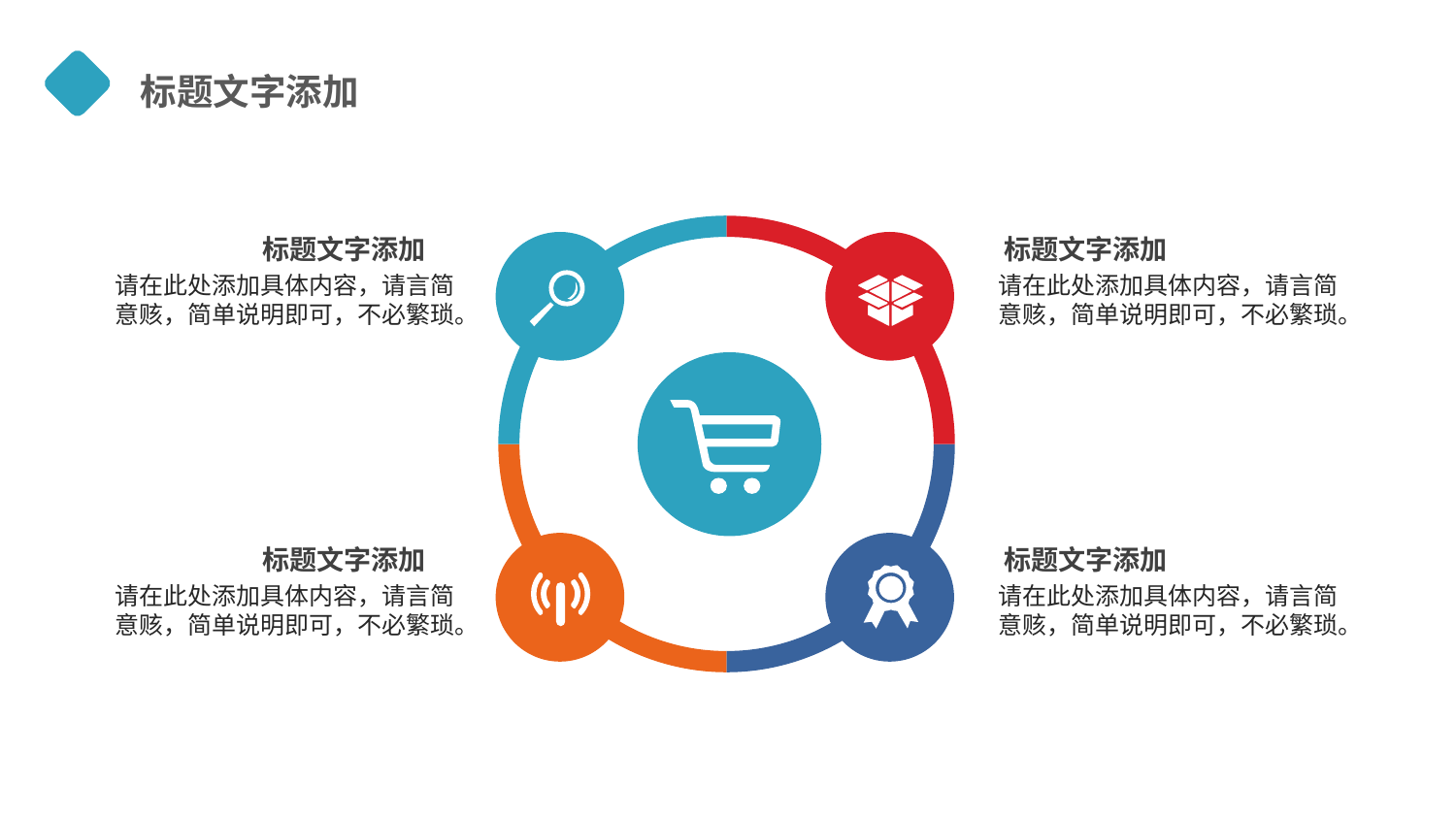

标题文字添加

标题文字添加
请在此处添加具体内容，请言简意赅，简单说明即可，不必繁琐。
标题文字添加
请在此处添加具体内容，请言简意赅，简单说明即可，不必繁琐。

标题文字添加
请在此处添加具体内容，请言简意赅，简单说明即可，不必繁琐。
标题文字添加
请在此处添加具体内容，请言简意赅，简单说明即可，不必繁琐。